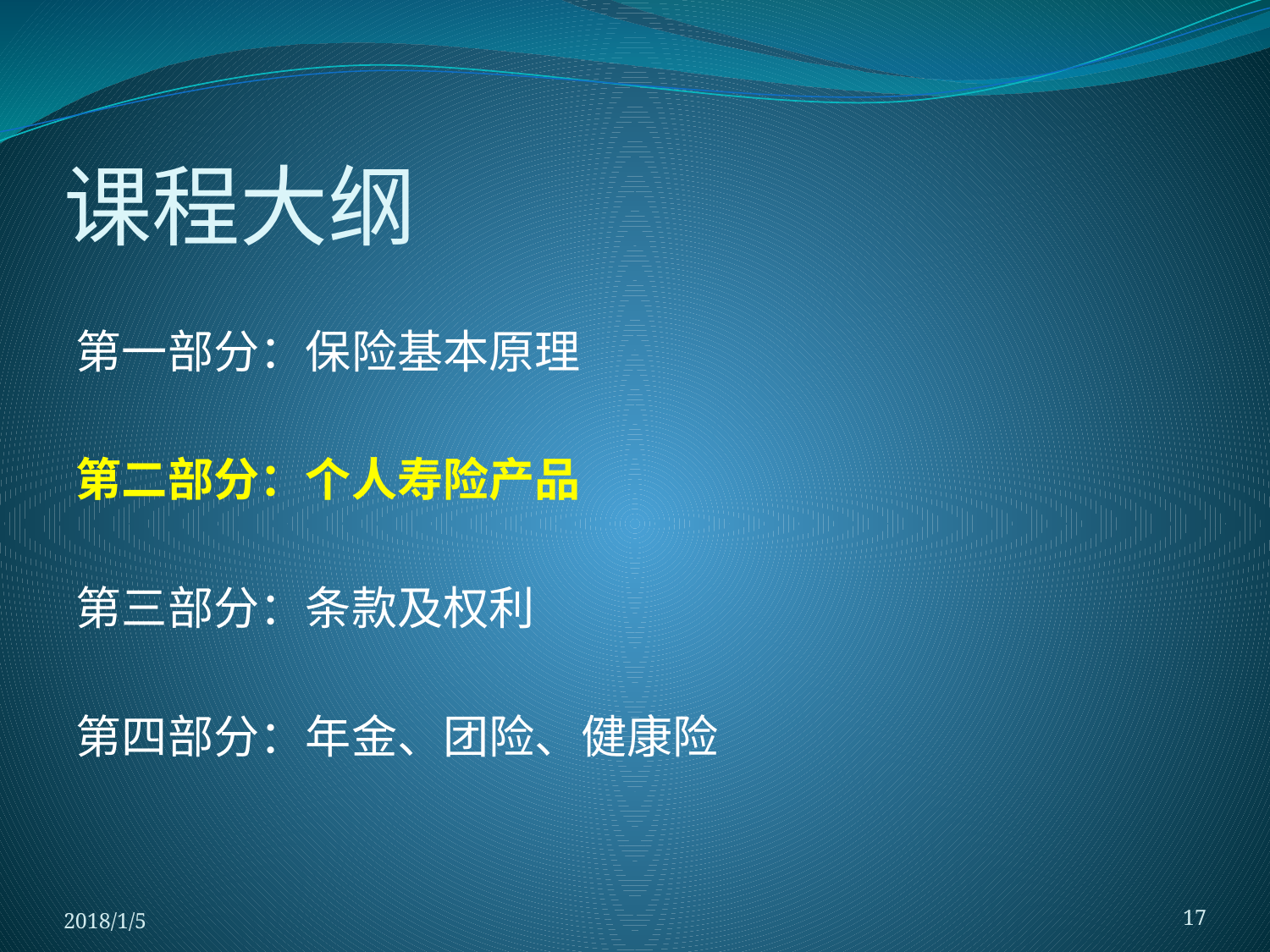

# 课程大纲
第一部分：保险基本原理

第二部分：个人寿险产品

第三部分：条款及权利

第四部分：年金、团险、健康险
2018/1/5
17